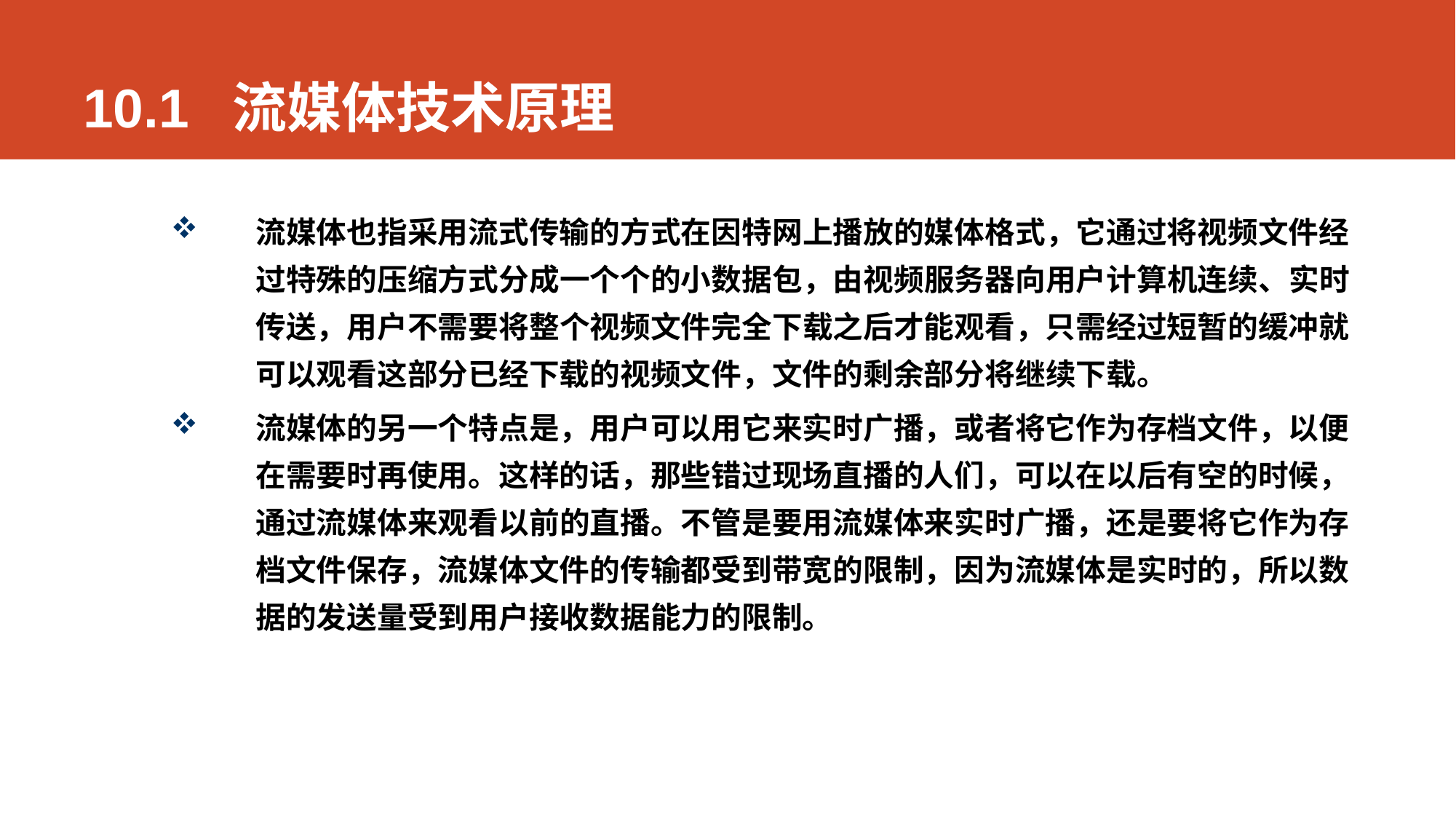

# 10.1  流媒体技术原理
流媒体也指采用流式传输的方式在因特网上播放的媒体格式，它通过将视频文件经过特殊的压缩方式分成一个个的小数据包，由视频服务器向用户计算机连续、实时传送，用户不需要将整个视频文件完全下载之后才能观看，只需经过短暂的缓冲就可以观看这部分已经下载的视频文件，文件的剩余部分将继续下载。
流媒体的另一个特点是，用户可以用它来实时广播，或者将它作为存档文件，以便在需要时再使用。这样的话，那些错过现场直播的人们，可以在以后有空的时候，通过流媒体来观看以前的直播。不管是要用流媒体来实时广播，还是要将它作为存档文件保存，流媒体文件的传输都受到带宽的限制，因为流媒体是实时的，所以数据的发送量受到用户接收数据能力的限制。